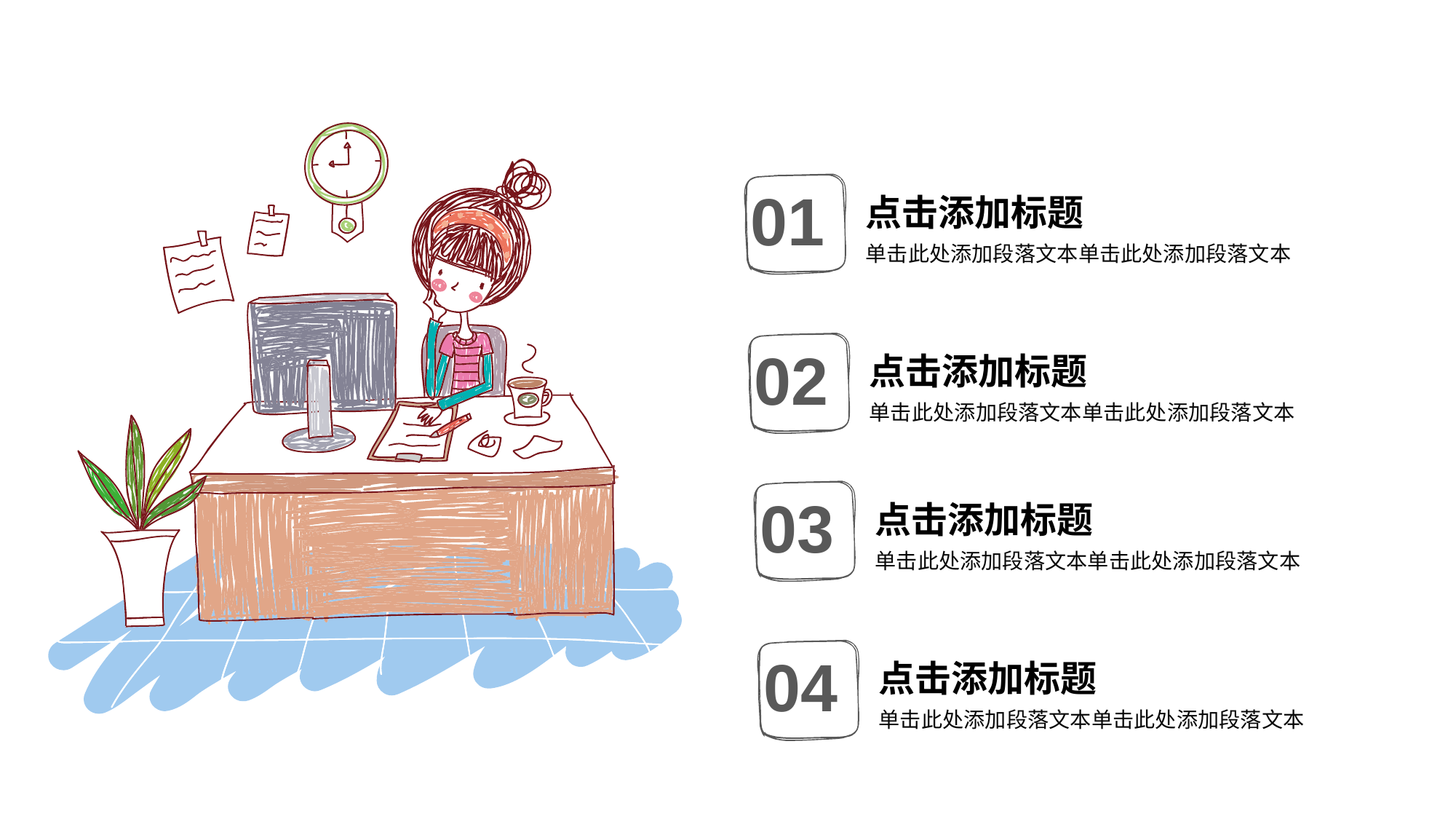

点击添加标题

01
单击此处添加段落文本单击此处添加段落文本
点击添加标题

02
单击此处添加段落文本单击此处添加段落文本
点击添加标题

03
单击此处添加段落文本单击此处添加段落文本
点击添加标题

04
单击此处添加段落文本单击此处添加段落文本